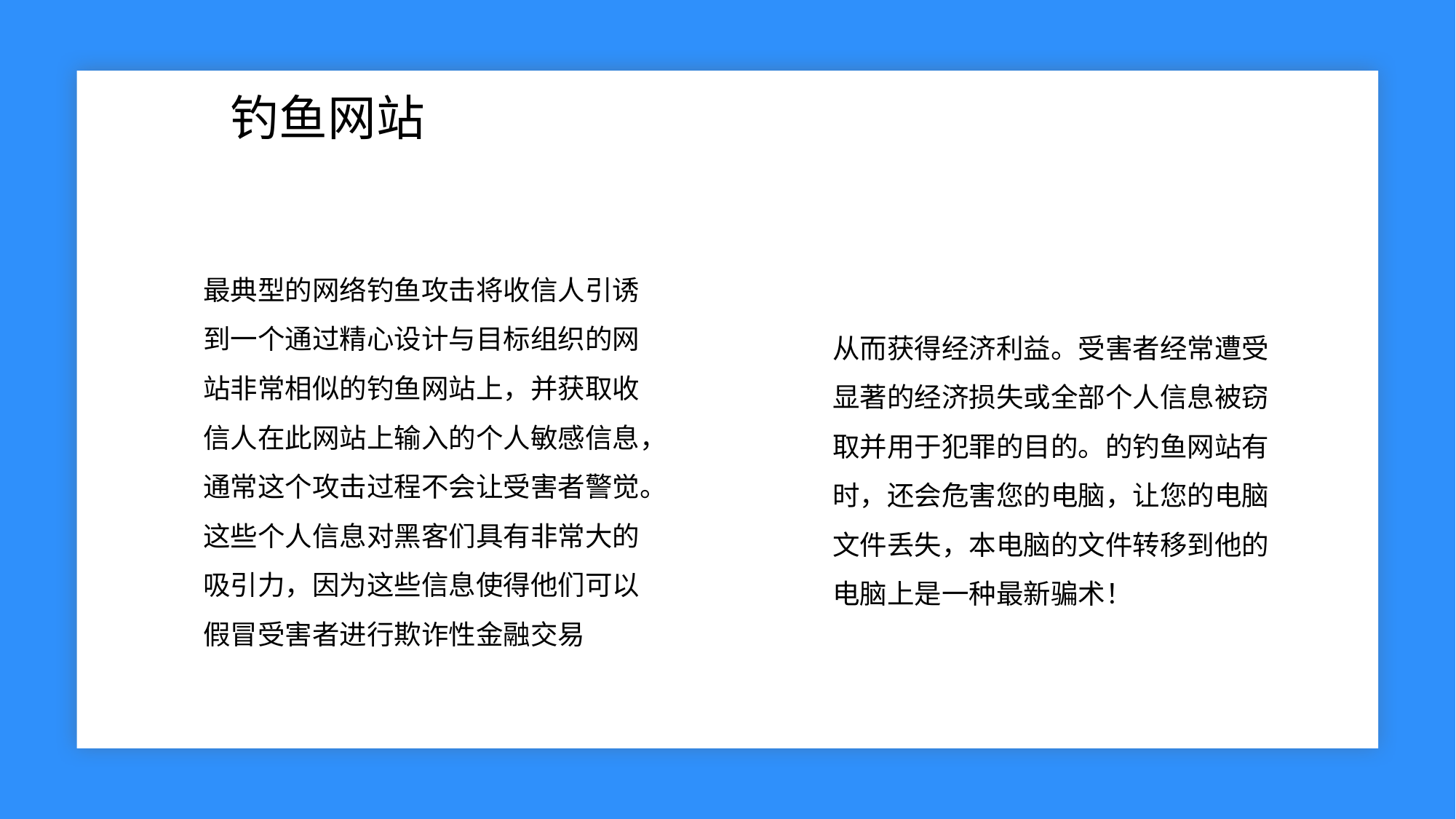

钓鱼网站
最典型的网络钓鱼攻击将收信人引诱到一个通过精心设计与目标组织的网站非常相似的钓鱼网站上，并获取收信人在此网站上输入的个人敏感信息，通常这个攻击过程不会让受害者警觉。这些个人信息对黑客们具有非常大的吸引力，因为这些信息使得他们可以假冒受害者进行欺诈性金融交易
从而获得经济利益。受害者经常遭受显著的经济损失或全部个人信息被窃取并用于犯罪的目的。的钓鱼网站有时，还会危害您的电脑，让您的电脑文件丢失，本电脑的文件转移到他的电脑上是一种最新骗术！